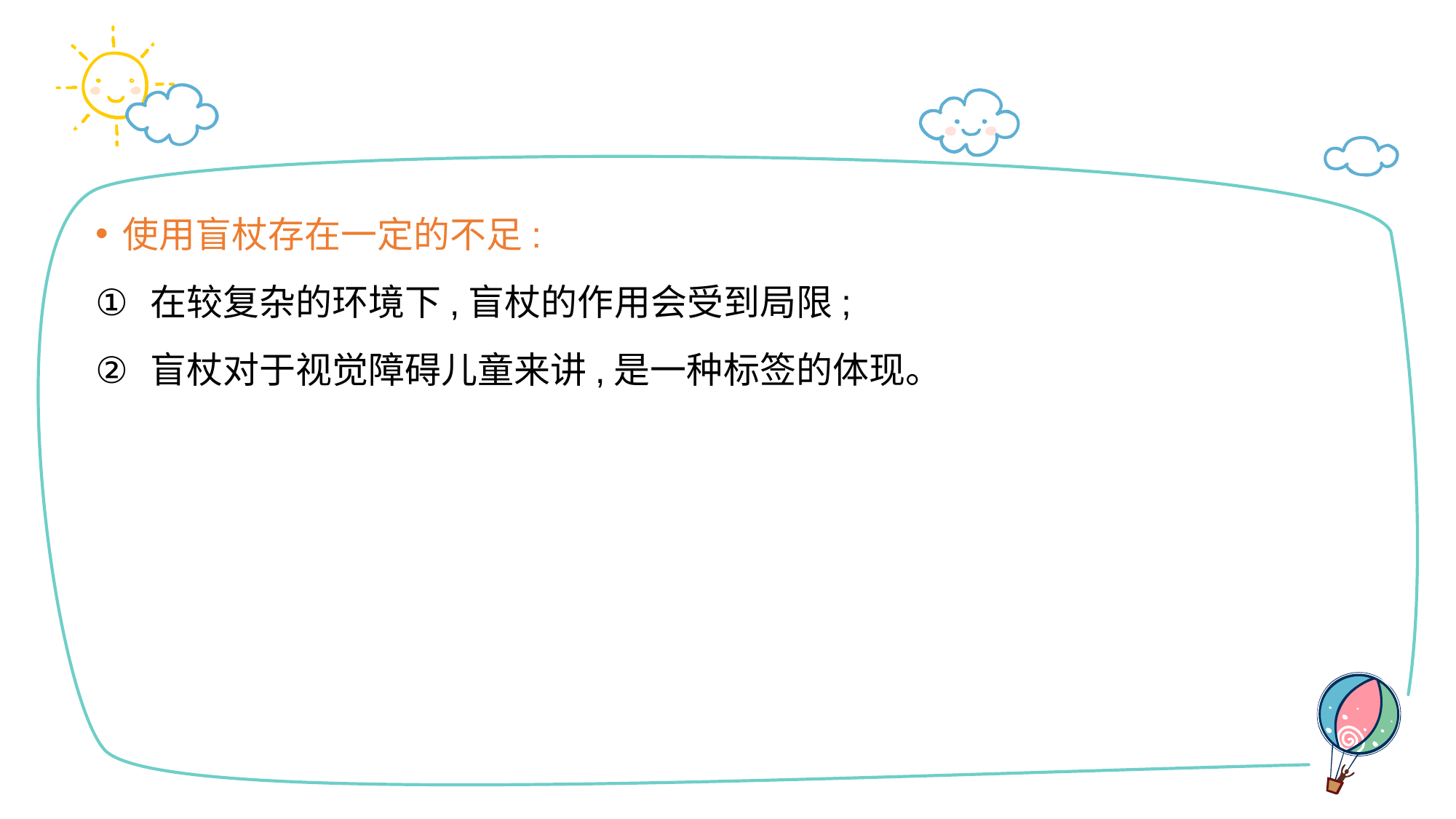

#
使用盲杖存在一定的不足:
在较复杂的环境下,盲杖的作用会受到局限;
盲杖对于视觉障碍儿童来讲,是一种标签的体现。